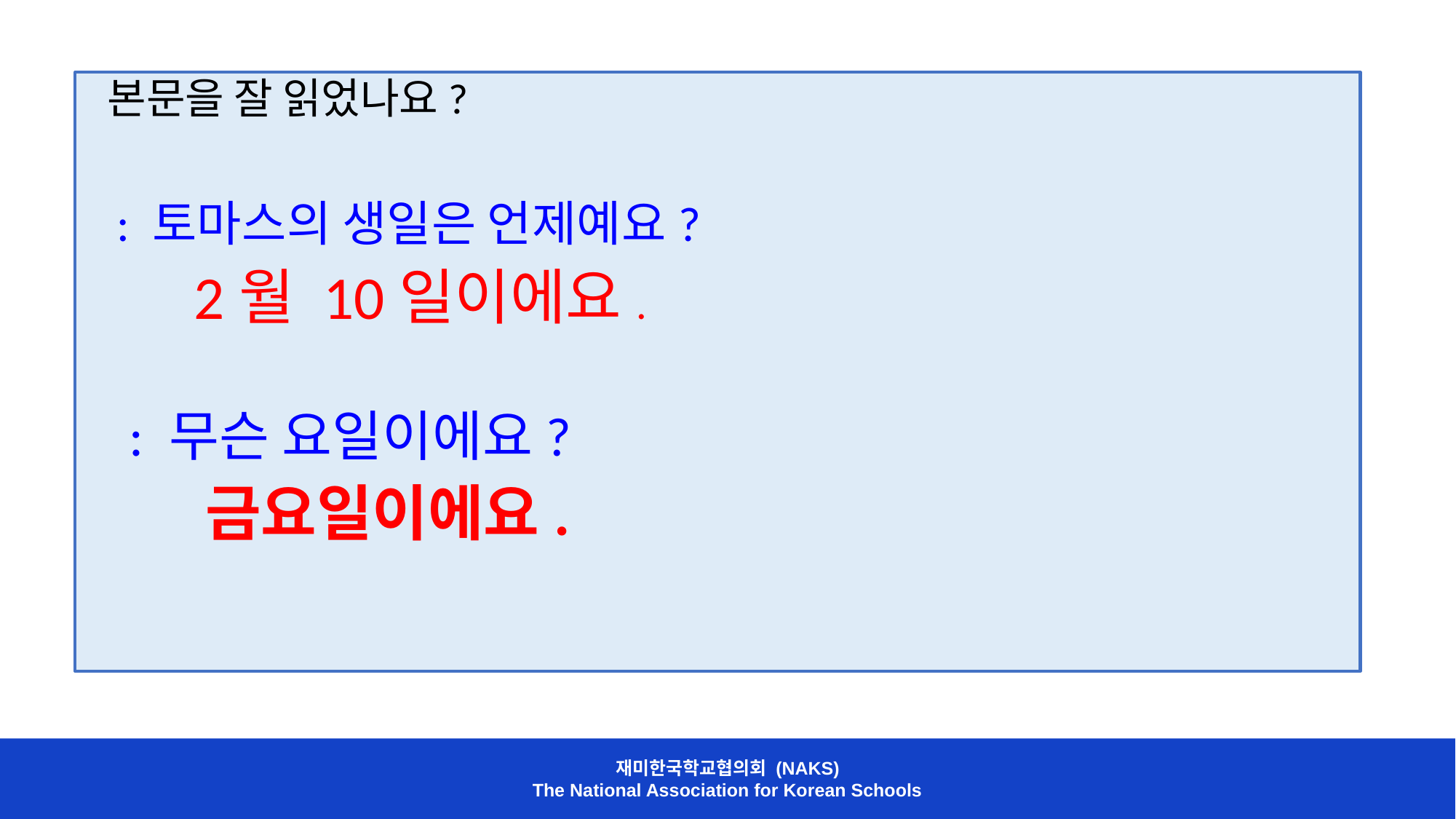

본문을 잘 읽었나요?

 : 토마스의 생일은 언제예요?
         2월 10일이에요.

  : 무슨 요일이에요?
        금요일이에요.
재미한국학교협의회 (NAKS)
The National Association for Korean Schools